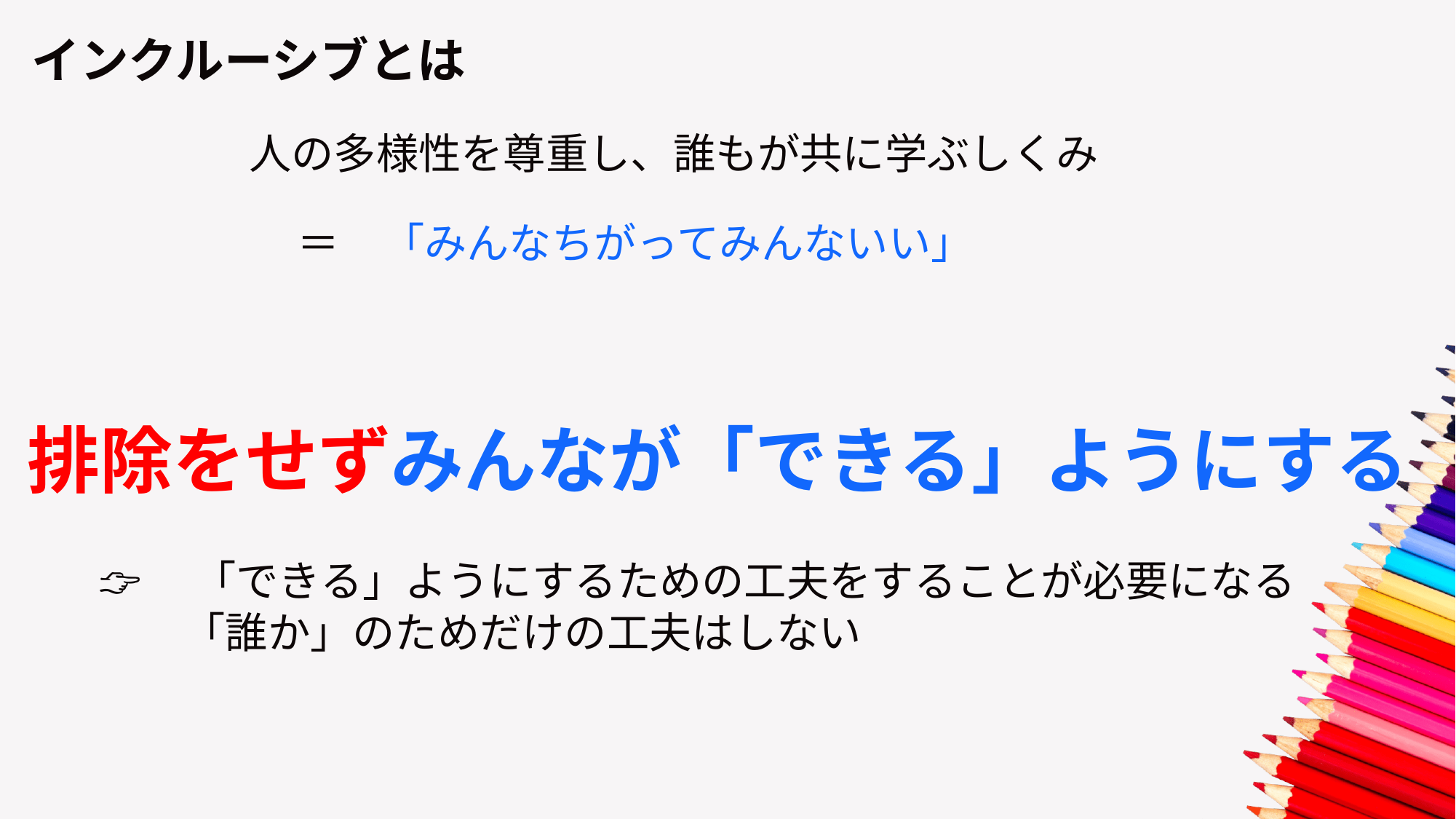

インクルーシブとは
人の多様性を尊重し、誰もが共に学ぶしくみ
＝　「みんなちがってみんないい」
排除をせずみんなが「できる」ようにする
👉　「できる」ようにするための工夫をすることが必要になる
　　「誰か」のためだけの工夫はしない